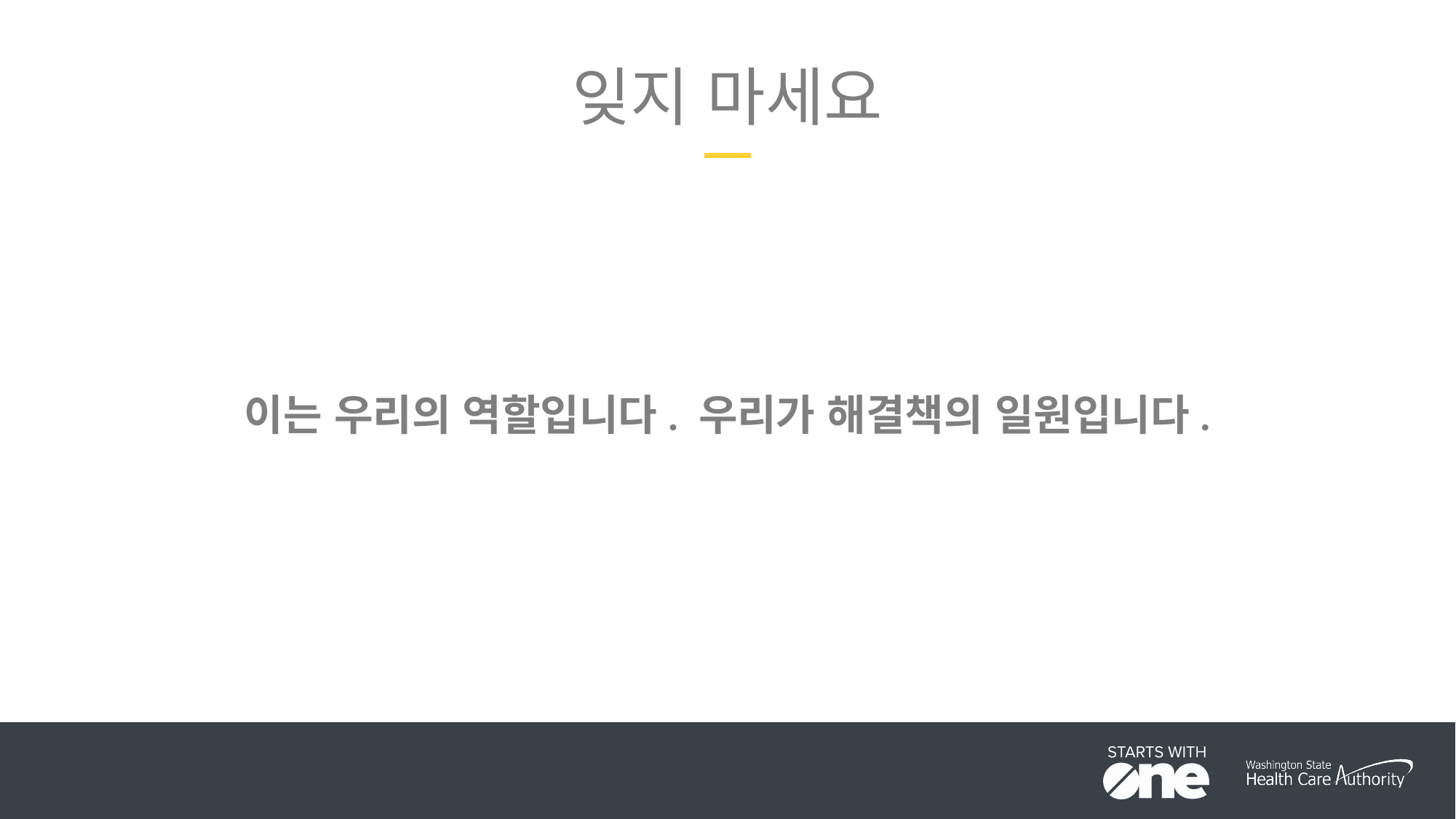

# 잊지 마세요
이는 우리의 역할입니다. 우리가 해결책의 일원입니다.